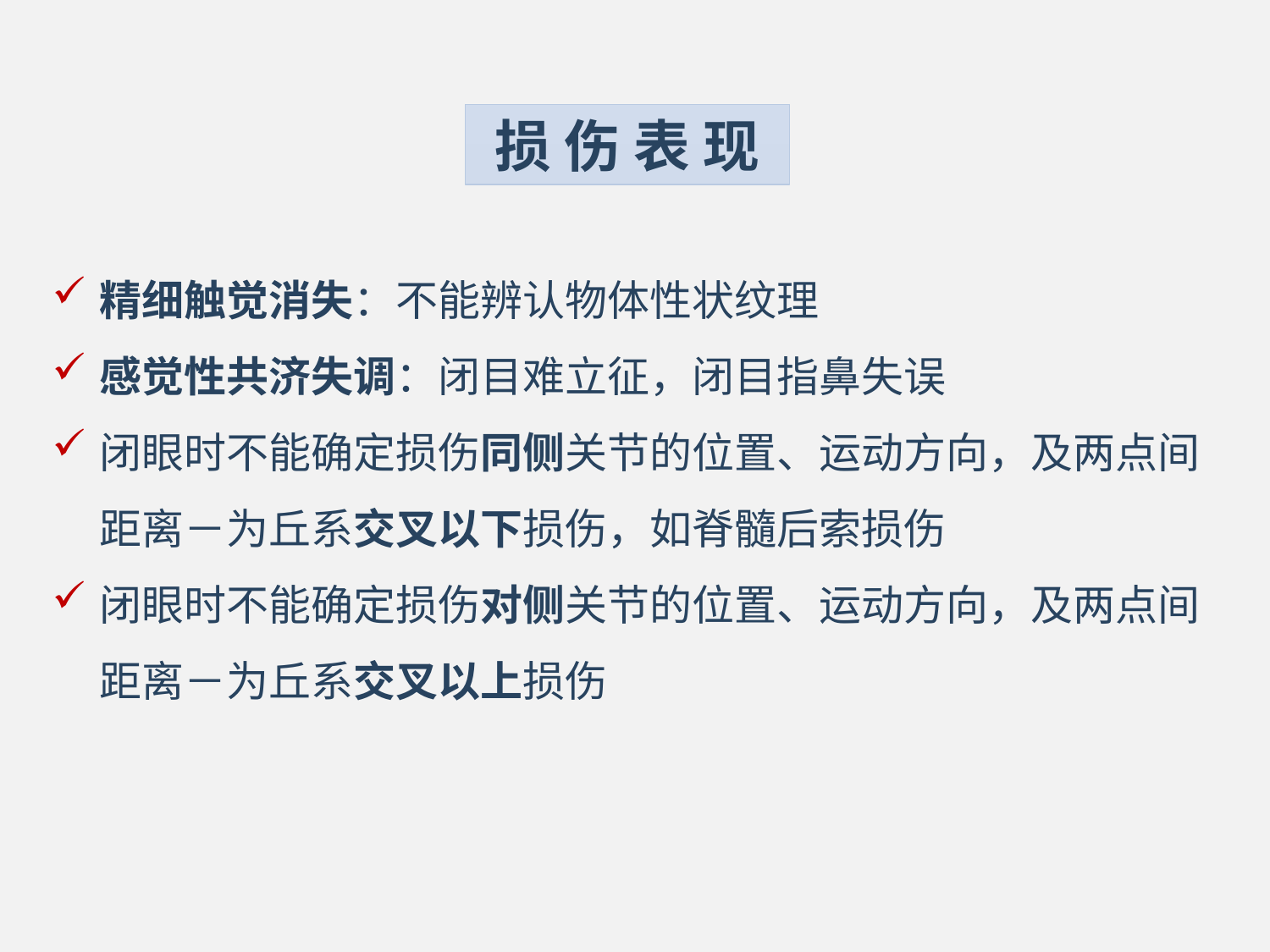

损 伤 表 现
精细触觉消失：不能辨认物体性状纹理
感觉性共济失调：闭目难立征，闭目指鼻失误
闭眼时不能确定损伤同侧关节的位置、运动方向，及两点间距离－为丘系交叉以下损伤，如脊髓后索损伤
闭眼时不能确定损伤对侧关节的位置、运动方向，及两点间距离－为丘系交叉以上损伤